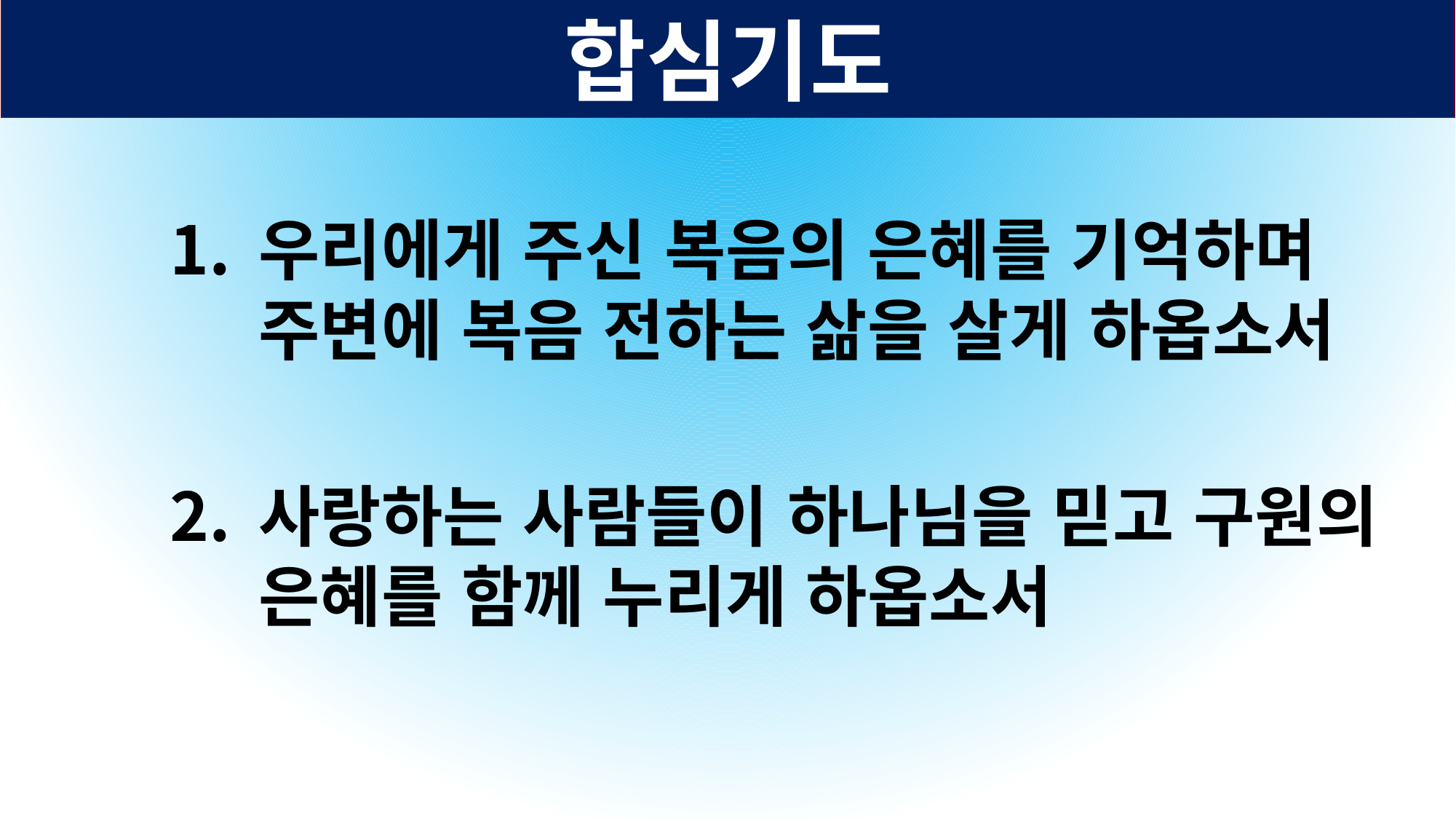

합심기도
우리에게 주신 복음의 은혜를 기억하며 주변에 복음 전하는 삶을 살게 하옵소서

사랑하는 사람들이 하나님을 믿고 구원의 은혜를 함께 누리게 하옵소서